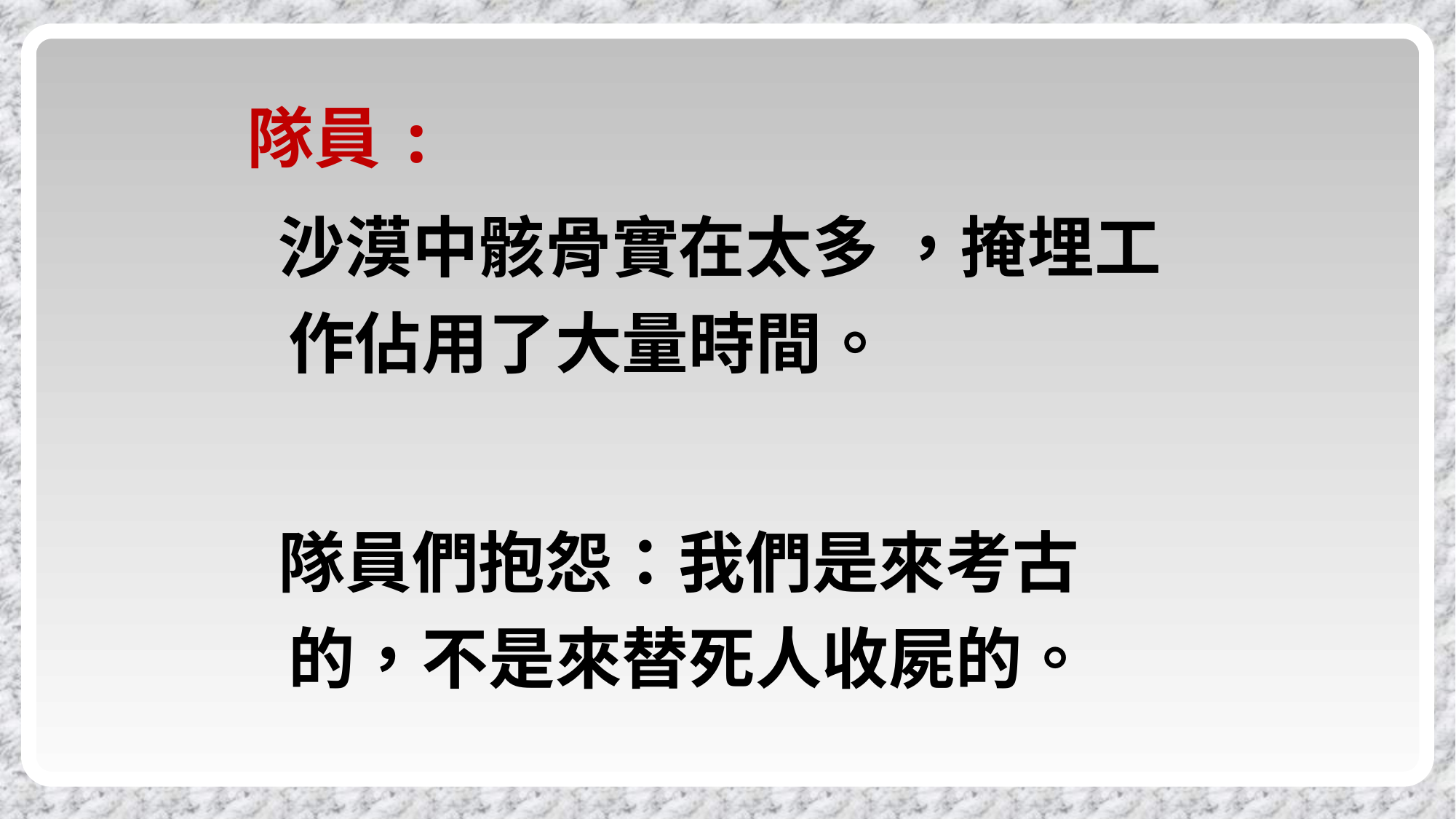

隊員:
 沙漠中骸骨實在太多 ，掩埋工作佔用了大量時間。

 隊員們抱怨：我們是來考古的，不是來替死人收屍的。